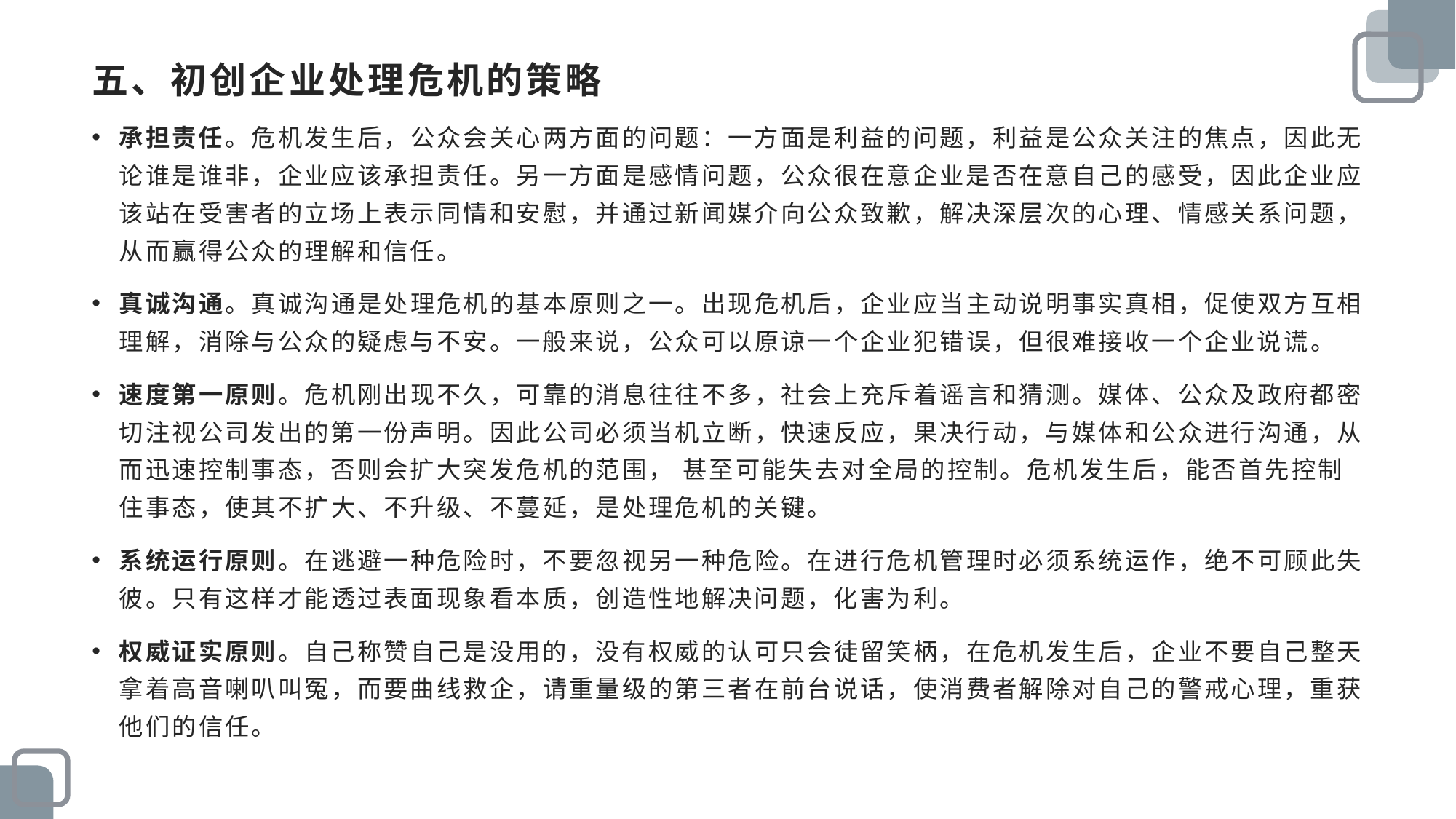

# 五、初创企业处理危机的策略
承担责任。危机发生后，公众会关心两方面的问题：一方面是利益的问题，利益是公众关注的焦点，因此无论谁是谁非，企业应该承担责任。另一方面是感情问题，公众很在意企业是否在意自己的感受，因此企业应该站在受害者的立场上表示同情和安慰，并通过新闻媒介向公众致歉，解决深层次的心理、情感关系问题，从而赢得公众的理解和信任。
真诚沟通。真诚沟通是处理危机的基本原则之一。出现危机后，企业应当主动说明事实真相，促使双方互相理解，消除与公众的疑虑与不安。一般来说，公众可以原谅一个企业犯错误，但很难接收一个企业说谎。
速度第一原则。危机刚出现不久，可靠的消息往往不多，社会上充斥着谣言和猜测。媒体、公众及政府都密切注视公司发出的第一份声明。因此公司必须当机立断，快速反应，果决行动，与媒体和公众进行沟通，从而迅速控制事态，否则会扩大突发危机的范围， 甚至可能失去对全局的控制。危机发生后，能否首先控制住事态，使其不扩大、不升级、不蔓延，是处理危机的关键。
系统运行原则。在逃避一种危险时，不要忽视另一种危险。在进行危机管理时必须系统运作，绝不可顾此失彼。只有这样才能透过表面现象看本质，创造性地解决问题，化害为利。
权威证实原则。自己称赞自己是没用的，没有权威的认可只会徒留笑柄，在危机发生后，企业不要自己整天拿着高音喇叭叫冤，而要曲线救企，请重量级的第三者在前台说话，使消费者解除对自己的警戒心理，重获他们的信任。